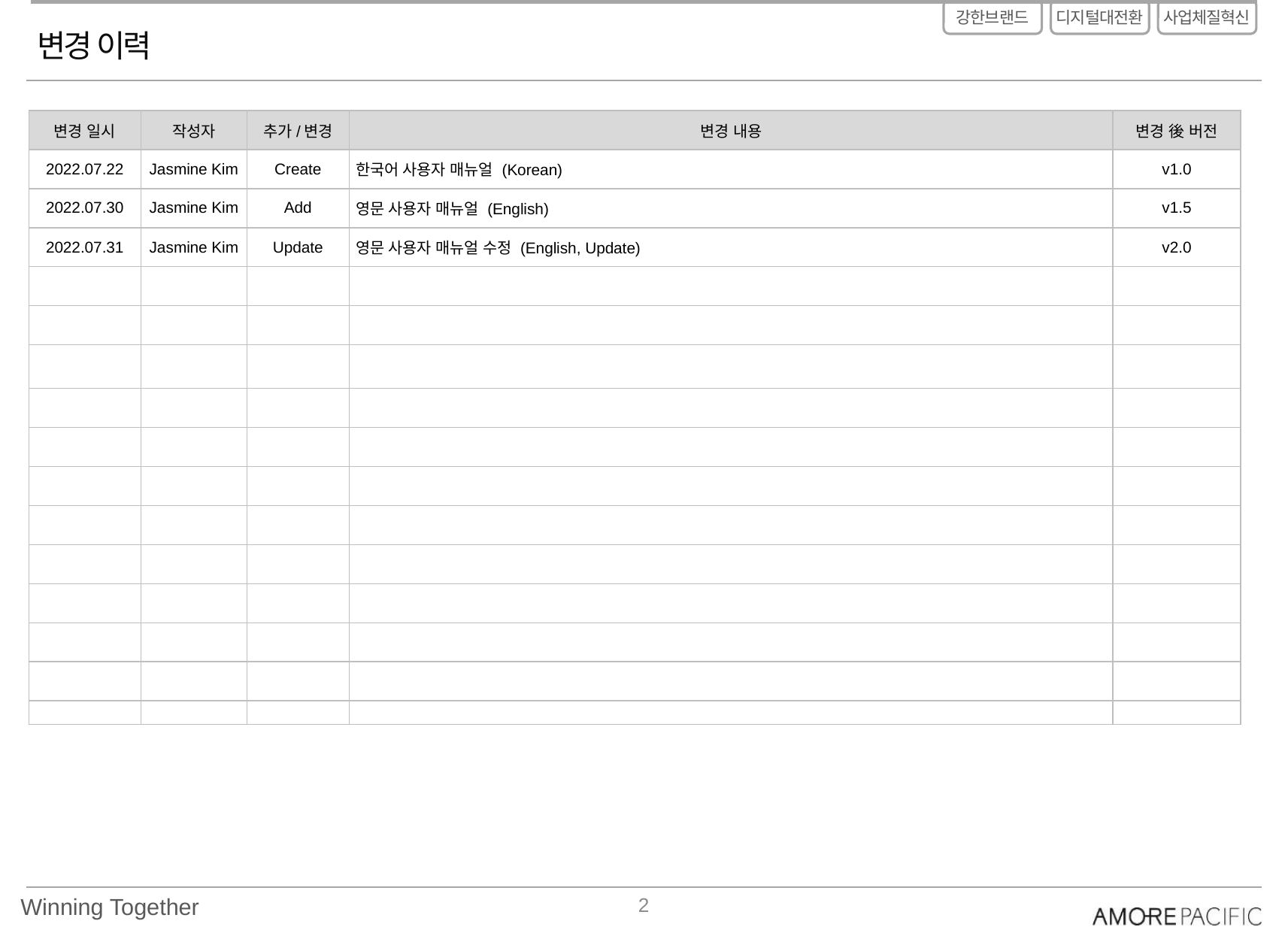

# 변경 이력
| 변경 일시 | 작성자 | 추가/변경 | 변경 내용 | 변경 後 버전 |
| --- | --- | --- | --- | --- |
| 2022.07.22 | Jasmine Kim | Create | 한국어 사용자 매뉴얼 (Korean) | v1.0 |
| 2022.07.30 | Jasmine Kim | Add | 영문 사용자 매뉴얼 (English) | v1.5 |
| 2022.07.31 | Jasmine Kim | Update | 영문 사용자 매뉴얼 수정 (English, Update) | v2.0 |
|  |  |  |  |  |
|  |  |  |  |  |
|  |  |  |  |  |
|  |  |  |  |  |
|  |  |  |  |  |
|  |  |  |  |  |
|  |  |  |  |  |
|  |  |  |  |  |
|  |  |  |  |  |
|  |  |  |  |  |
|  |  |  |  |  |
|  |  |  |  |  |
2